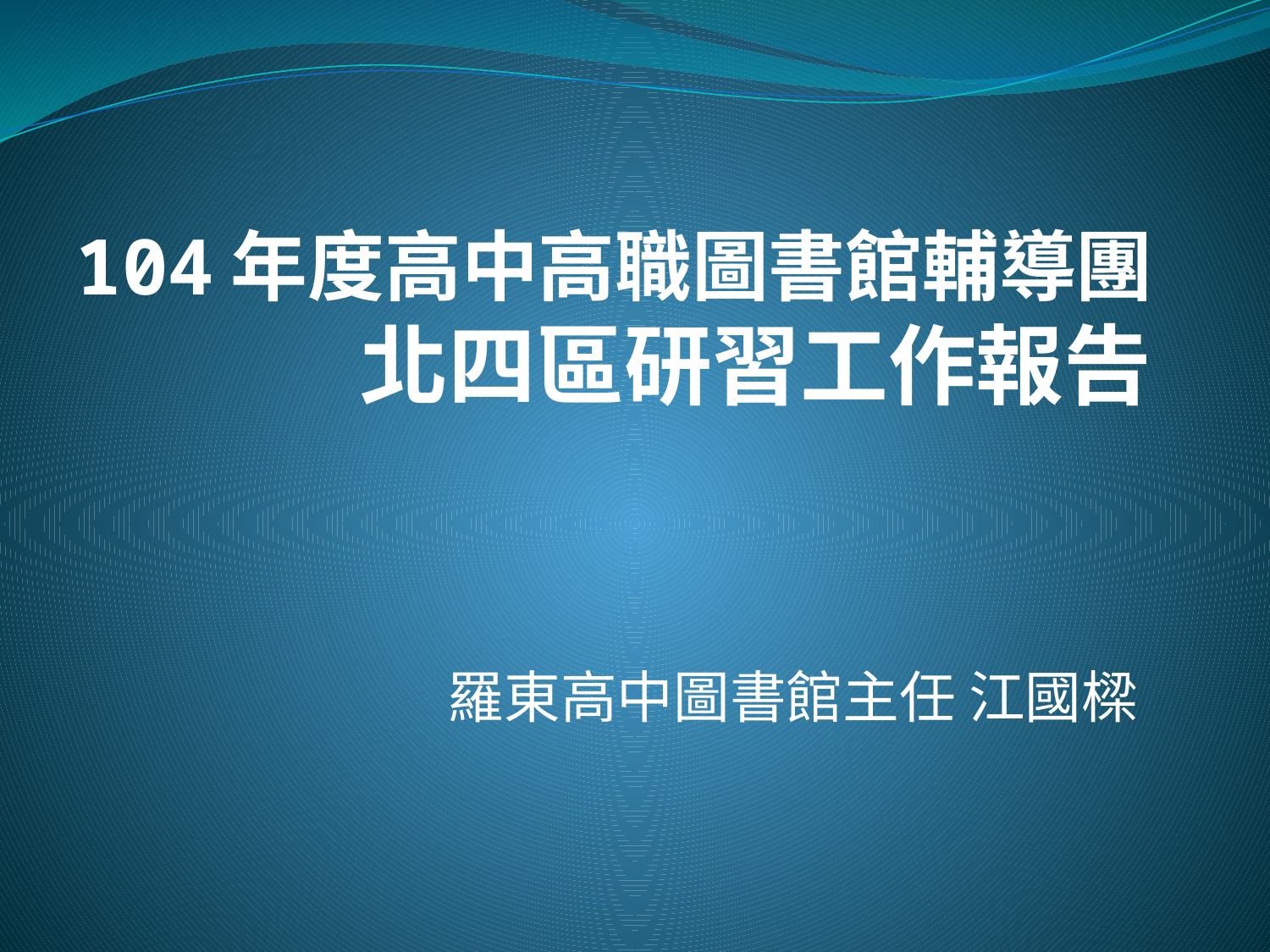

# 104年度高中高職圖書館輔導團 北四區研習工作報告
羅東高中圖書館主任 江國樑